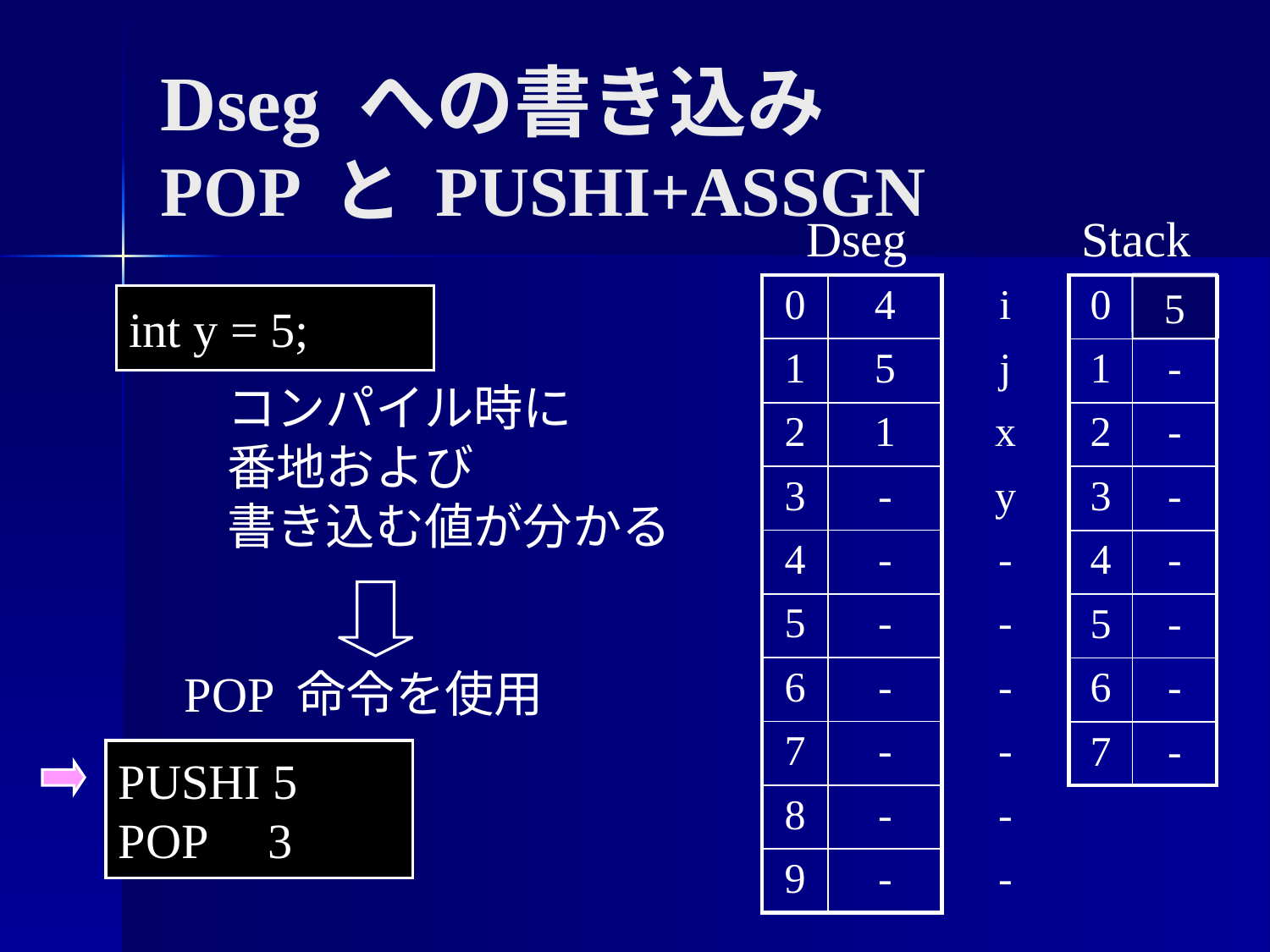

Dseg への書き込み
POP と PUSHI+ASSGN
Dseg
Stack
| 0 | 4 | i |
| --- | --- | --- |
| 1 | 5 | j |
| 2 | 1 | x |
| 3 | - | y |
| 4 | - | - |
| 5 | - | - |
| 6 | - | - |
| 7 | - | - |
| 8 | - | - |
| 9 | - | - |
| 0 | - |
| --- | --- |
| 1 | - |
| 2 | - |
| 3 | - |
| 4 | - |
| 5 | - |
| 6 | - |
| 7 | - |
5

int y = 5;
コンパイル時に
番地および
書き込む値が分かる

POP 命令を使用
PUSHI 5
POP     3